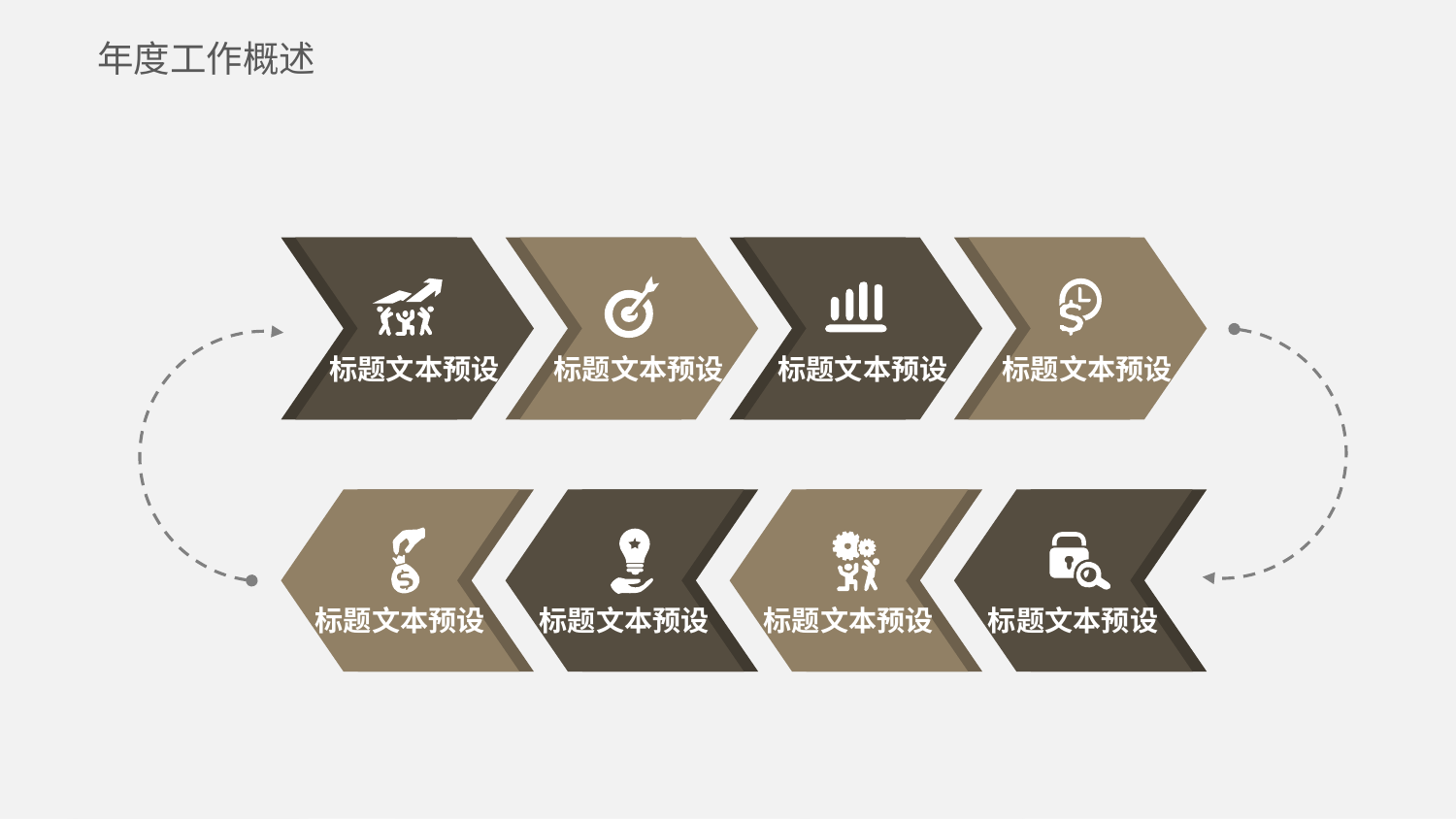

年度工作概述

标题文本预设

标题文本预设

标题文本预设

标题文本预设

标题文本预设

标题文本预设

标题文本预设

标题文本预设